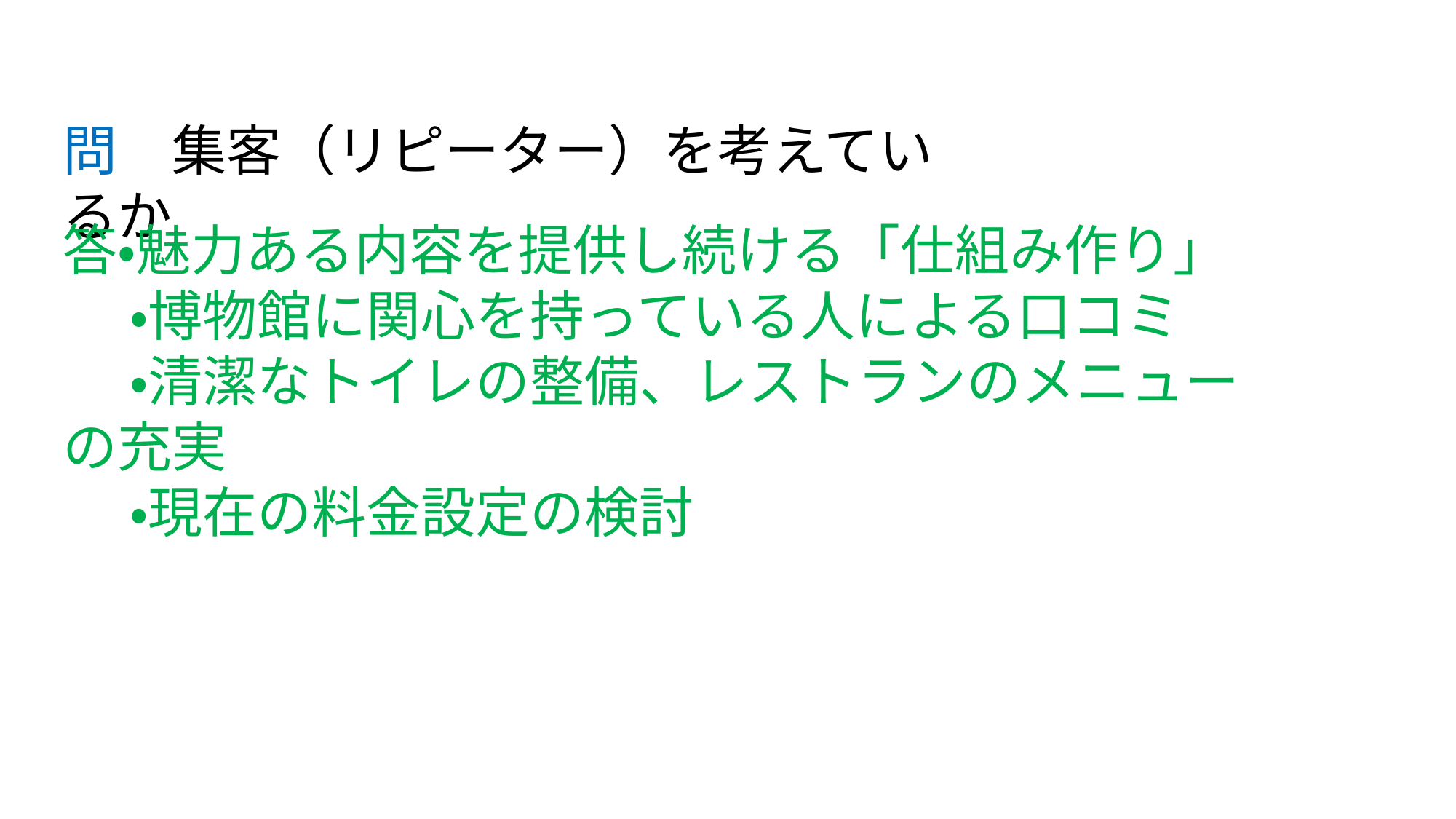

問　集客（リピーター）を考えているか
答・魅力ある内容を提供し続ける「仕組み作り」
　 ・博物館に関心を持っている人による口コミ
　 ・清潔なトイレの整備、レストランのメニューの充実
　 ・現在の料金設定の検討